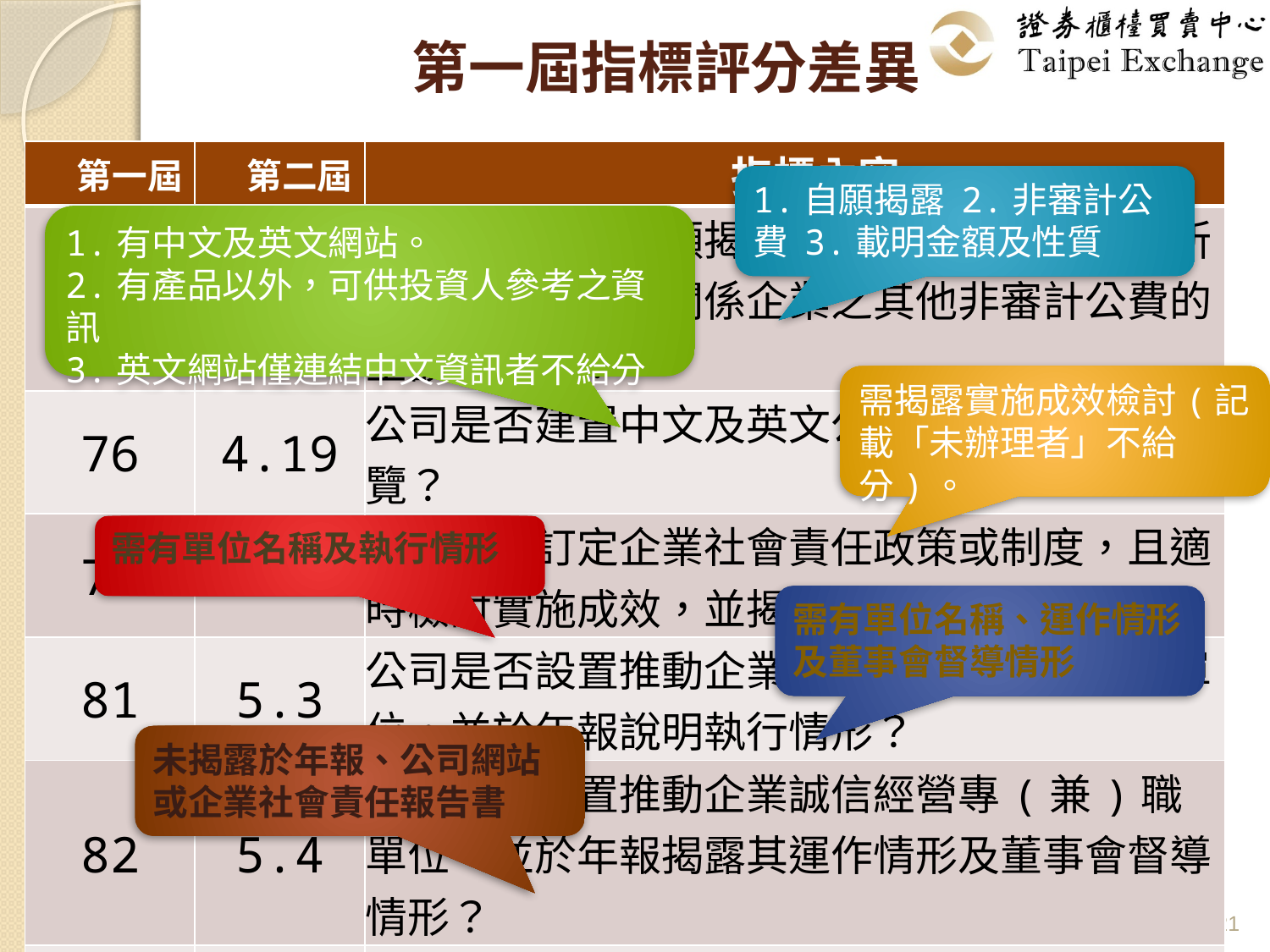

# 第一屆指標評分差異
| 第一屆 | 第二屆 | 指標內容 |
| --- | --- | --- |
| 73 | 4.16 | 公司年報是否自願揭露給付簽證會計師及其所屬會計師事務所關係企業之其他非審計公費的金額與性質？ |
| 76 | 4.19 | 公司是否建置中文及英文公司網站供投資人閱覽？ |
| 79 | 5.1 | 公司是否訂定企業社會責任政策或制度，且適時檢討實施成效，並揭露於年報？ |
| 81 | 5.3 | 公司是否設置推動企業社會責任專（兼）職單位，並於年報說明執行情形？ |
| 82 | 5.4 | 公司是否設置推動企業誠信經營專(兼)職單位，並於年報揭露其運作情形及董事會督導情形？ |
| 91 | 5.13 | 公司是否制定並要求與供應商合作，在環保、安全或衛生等議題遵循相關規範，共同致力提升企業社會責任？ |
1.自願揭露 2.非審計公費 3.載明金額及性質
1.有中文及英文網站。
2.有產品以外，可供投資人參考之資訊
3.英文網站僅連結中文資訊者不給分
需揭露實施成效檢討(記載「未辦理者」不給分)。
需有單位名稱及執行情形
需有單位名稱、運作情形及董事會督導情形
未揭露於年報、公司網站或企業社會責任報告書
21